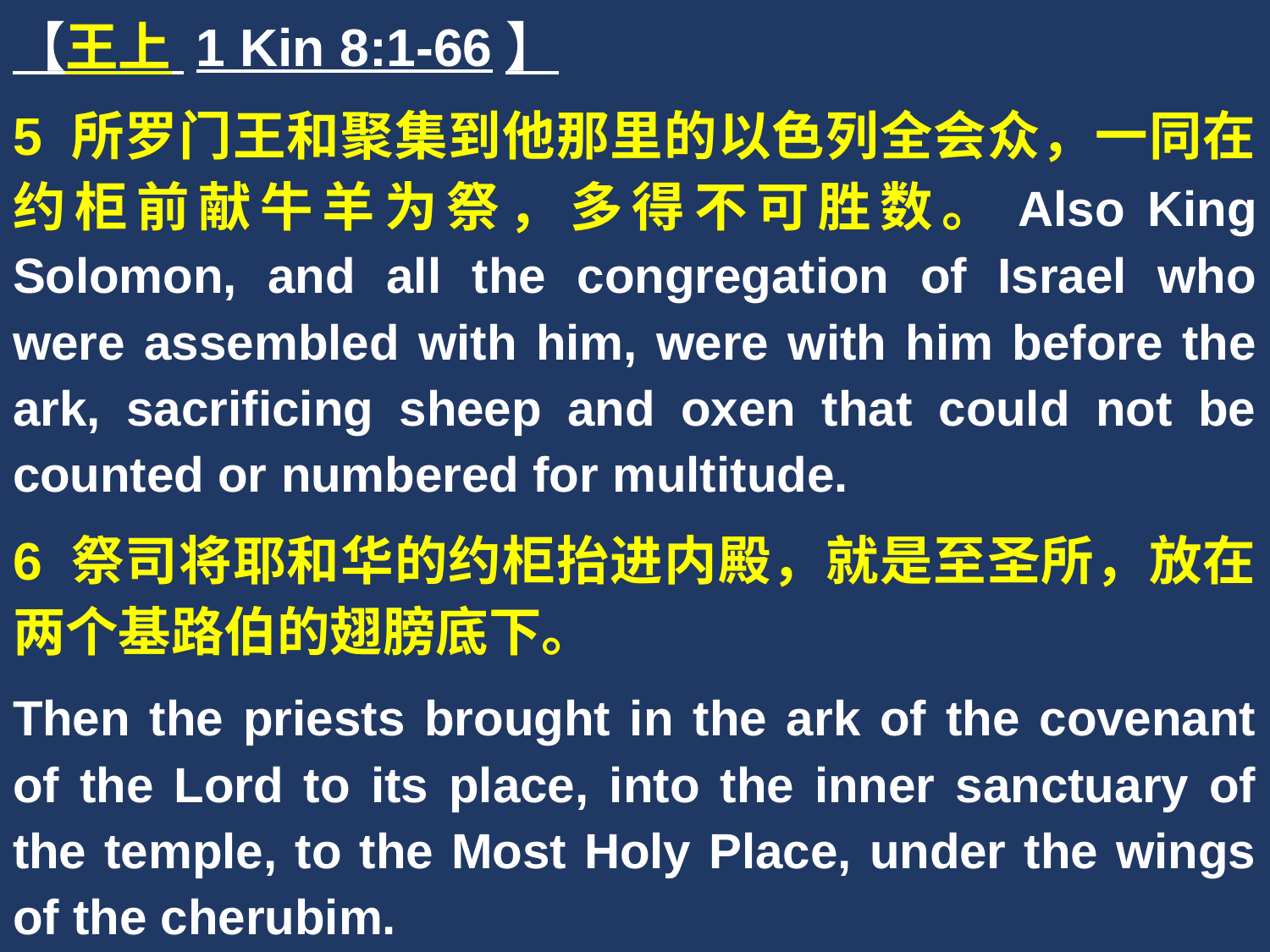

【王上 1 Kin 8:1-66】
5 所罗门王和聚集到他那里的以色列全会众，一同在约柜前献牛羊为祭，多得不可胜数。Also King Solomon, and all the congregation of Israel who were assembled with him, were with him before the ark, sacrificing sheep and oxen that could not be counted or numbered for multitude.
6 祭司将耶和华的约柜抬进内殿，就是至圣所，放在两个基路伯的翅膀底下。
Then the priests brought in the ark of the covenant of the Lord to its place, into the inner sanctuary of the temple, to the Most Holy Place, under the wings of the cherubim.